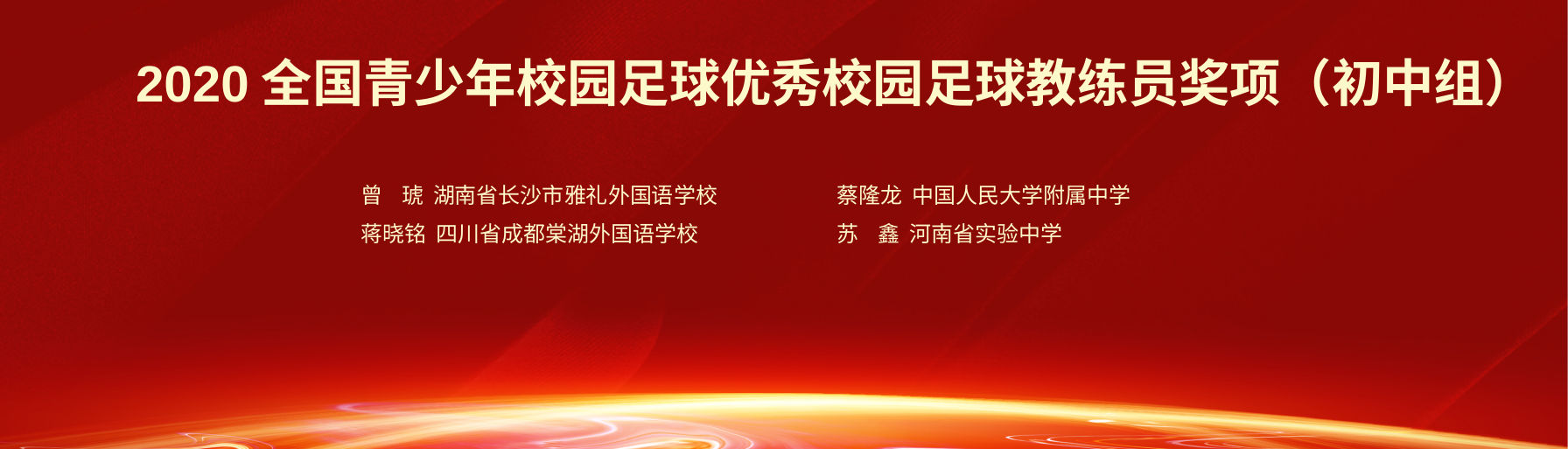

2020全国青少年校园足球优秀校园足球教练员奖项（初中组）
曾    琥  湖南省长沙市雅礼外国语学校
蒋晓铭  四川省成都棠湖外国语学校
蔡隆龙  中国人民大学附属中学
苏    鑫  河南省实验中学